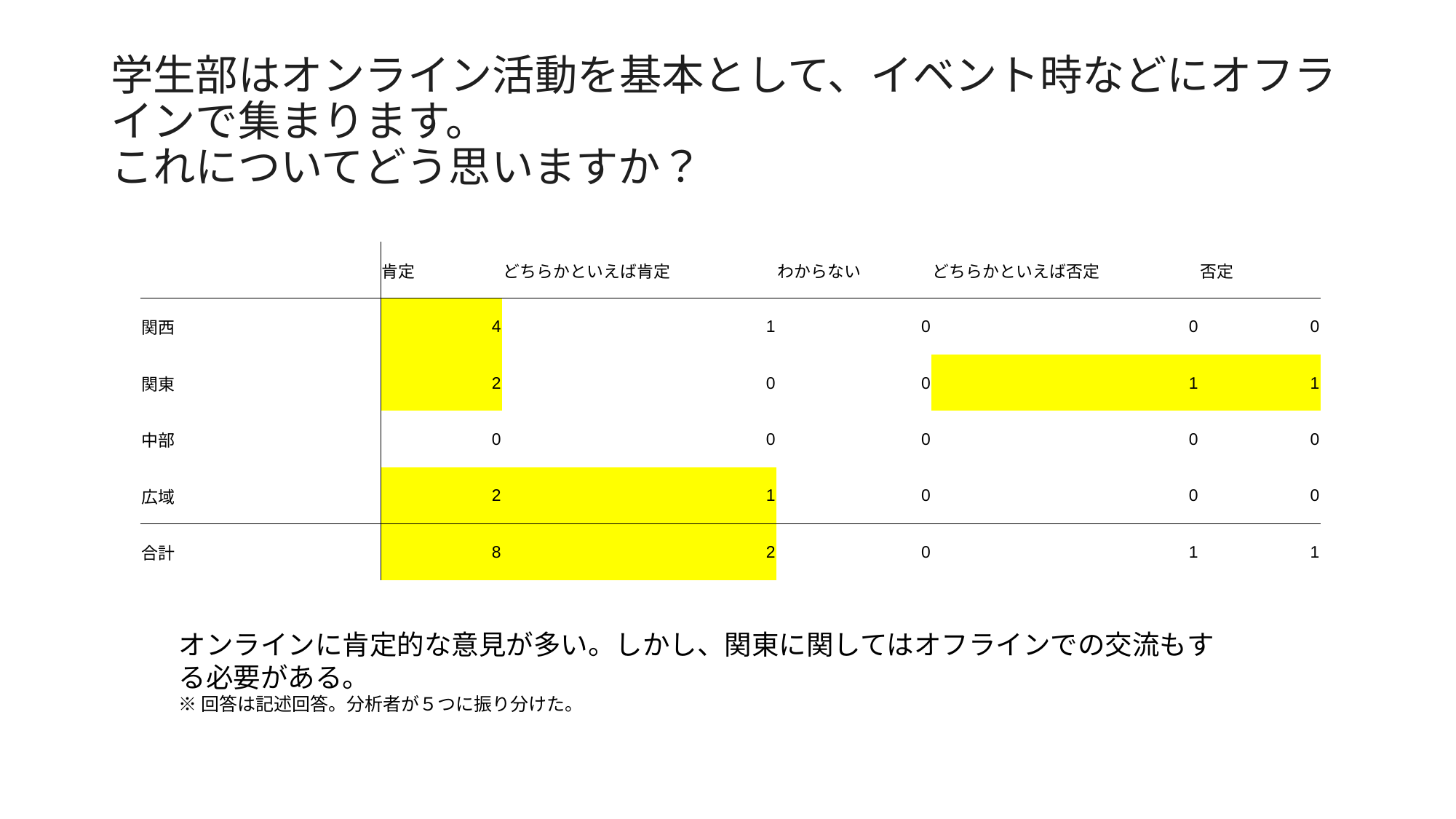

# 学生部はオンライン活動を基本として、イベント時などにオフラインで集まります。 これについてどう思いますか？
|  | 肯定 | どちらかといえば肯定 | わからない | どちらかといえば否定 | 否定 |
| --- | --- | --- | --- | --- | --- |
| 関西 | 4 | 1 | 0 | 0 | 0 |
| 関東 | 2 | 0 | 0 | 1 | 1 |
| 中部 | 0 | 0 | 0 | 0 | 0 |
| 広域 | 2 | 1 | 0 | 0 | 0 |
| 合計 | 8 | 2 | 0 | 1 | 1 |
オンラインに肯定的な意見が多い。しかし、関東に関してはオフラインでの交流もする必要がある。
※回答は記述回答。分析者が５つに振り分けた。